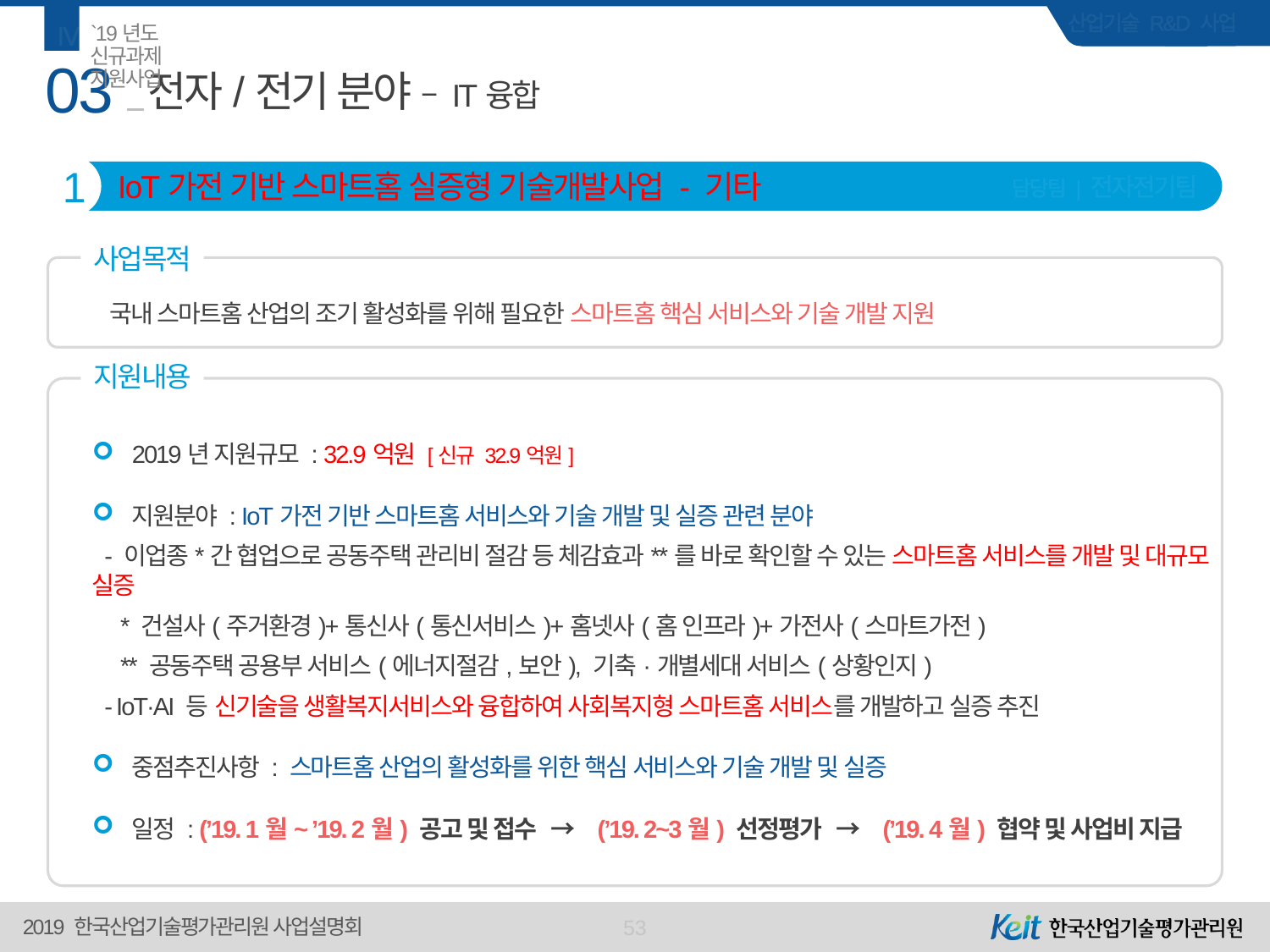

Ⅳ
`19년도 신규과제 지원사업
03
# 전자/전기 분야 – IT융합
1
IoT가전 기반 스마트홈 실증형 기술개발사업 - 기타
담당팀 | 전자전기팀
사업목적

국내 스마트홈 산업의 조기 활성화를 위해 필요한 스마트홈 핵심 서비스와 기술 개발 지원
지원내용

2019년 지원규모 : 32.9억원 [신규 32.9억원]

지원분야 : IoT가전 기반 스마트홈 서비스와 기술 개발 및 실증 관련 분야
  - 이업종*간 협업으로 공동주택 관리비 절감 등 체감효과**를 바로 확인할 수 있는 스마트홈 서비스를 개발 및 대규모 실증
     * 건설사(주거환경)+통신사(통신서비스)+홈넷사(홈 인프라)+가전사(스마트가전)
     ** 공동주택 공용부 서비스(에너지절감,보안), 기축·개별세대 서비스(상황인지)
  - IoT·AI 등 신기술을 생활복지서비스와 융합하여 사회복지형 스마트홈 서비스를 개발하고 실증 추진

중점추진사항 : 스마트홈 산업의 활성화를 위한 핵심 서비스와 기술 개발 및 실증

일정 : (’19. 1월~ ’19. 2월) 공고 및 접수   →   (’19. 2~3월) 선정평가   →   (’19. 4월) 협약 및 사업비 지급
53